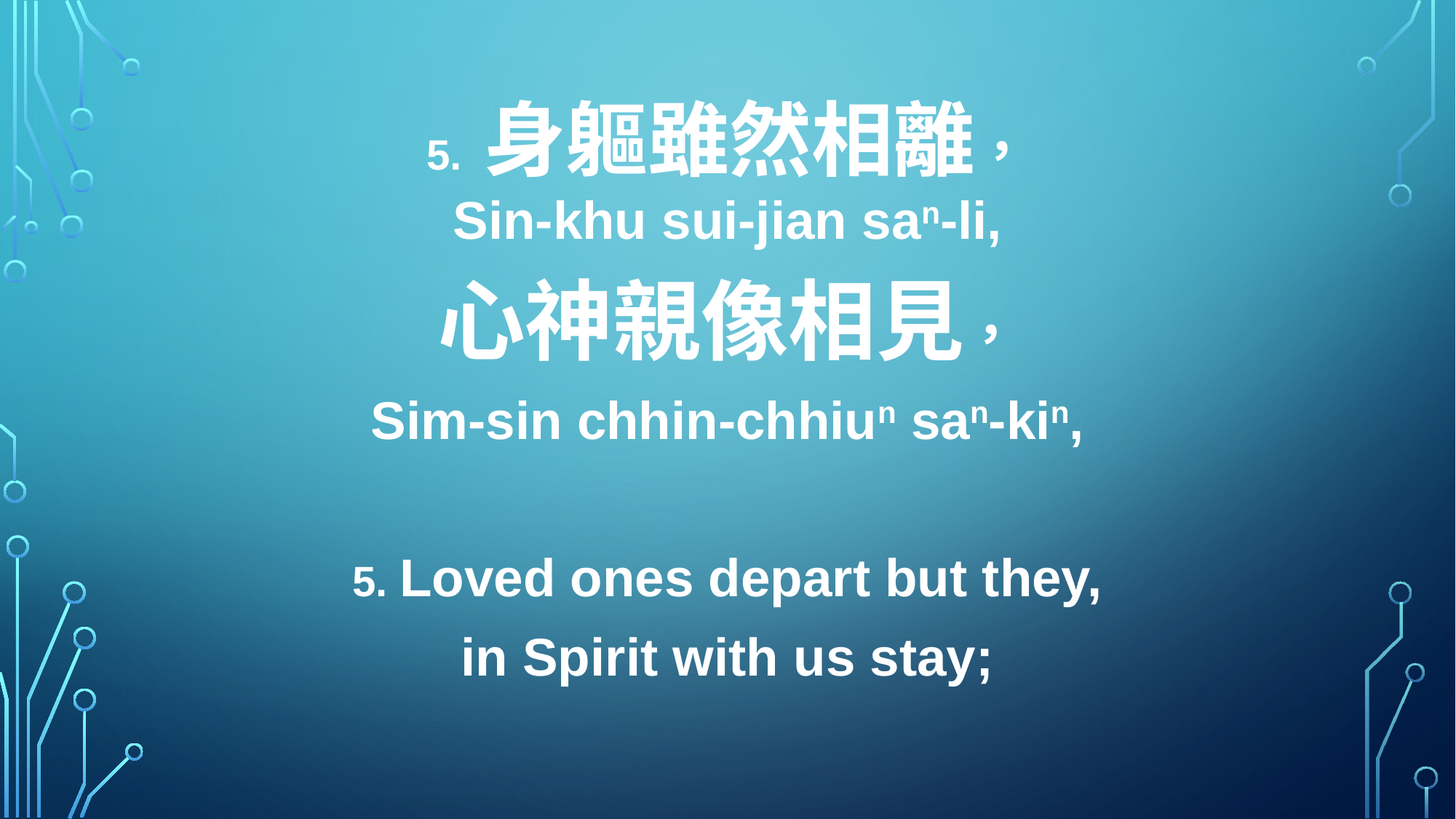

5. 身軀雖然相離，
Sin-khu sui-jian san-li,
心神親像相見，
Sim-sin chhin-chhiun san-kin,

5. Loved ones depart but they,
in Spirit with us stay;